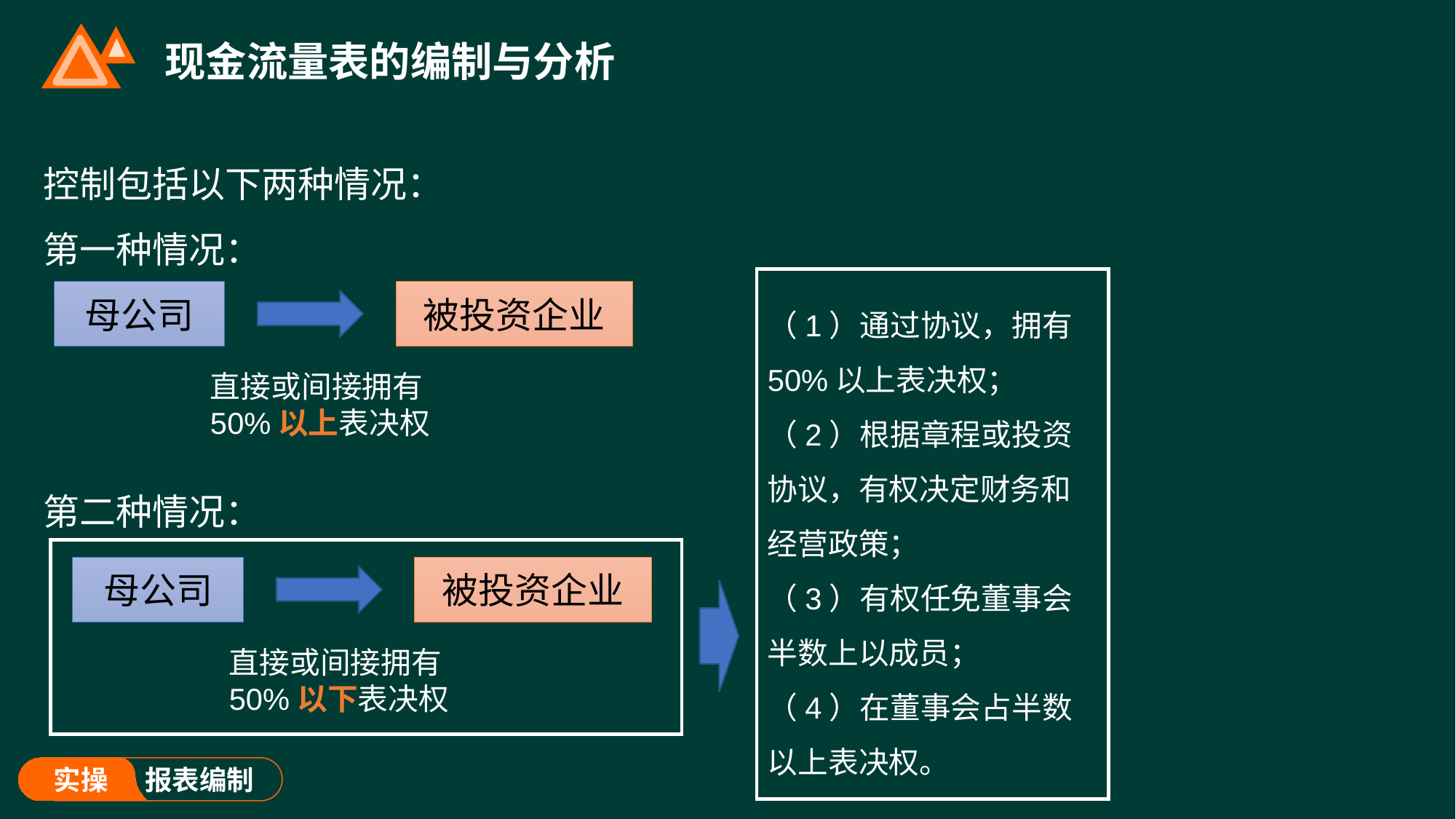

# 现金流量表的编制与分析
控制包括以下两种情况：
第一种情况：

第二种情况：
（1）通过协议，拥有50%以上表决权；
（2）根据章程或投资协议，有权决定财务和经营政策；
（3）有权任免董事会半数上以成员；
（4）在董事会占半数以上表决权。
母公司
被投资企业

直接或间接拥有50%以上表决权

母公司
被投资企业

直接或间接拥有50%以下表决权